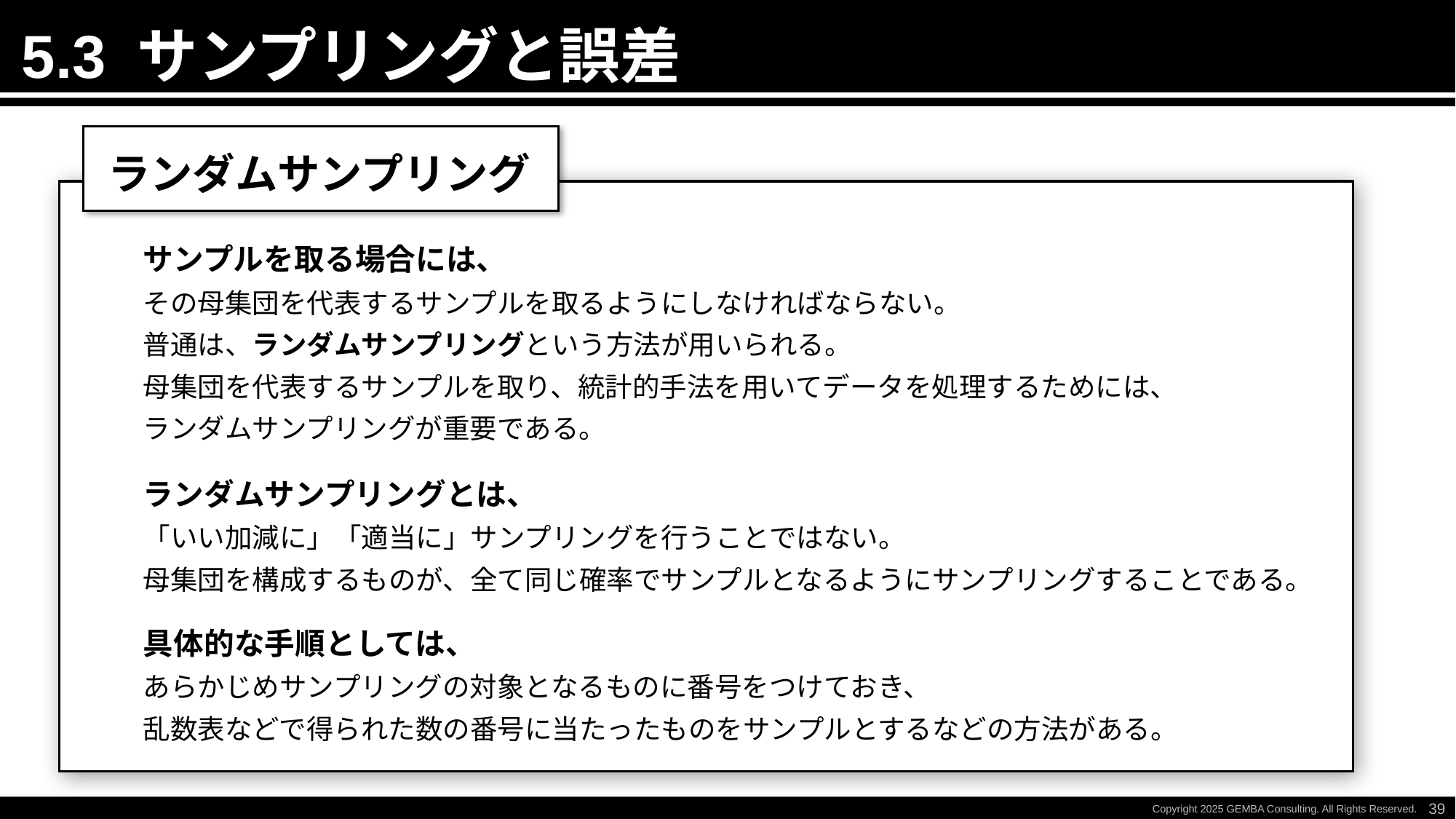

5.3 サンプリングと誤差

ランダムサンプリング

サンプルを取る場合には、
その母集団を代表するサンプルを取るようにしなければならない。
普通は、ランダムサンプリングという方法が用いられる。
母集団を代表するサンプルを取り、統計的手法を用いてデータを処理するためには、
ランダムサンプリングが重要である。

ランダムサンプリングとは、
「いい加減に」「適当に」サンプリングを行うことではない。
母集団を構成するものが、全て同じ確率でサンプルとなるようにサンプリングすることである。

具体的な手順としては、
あらかじめサンプリングの対象となるものに番号をつけておき、
乱数表などで得られた数の番号に当たったものをサンプルとするなどの方法がある。
39